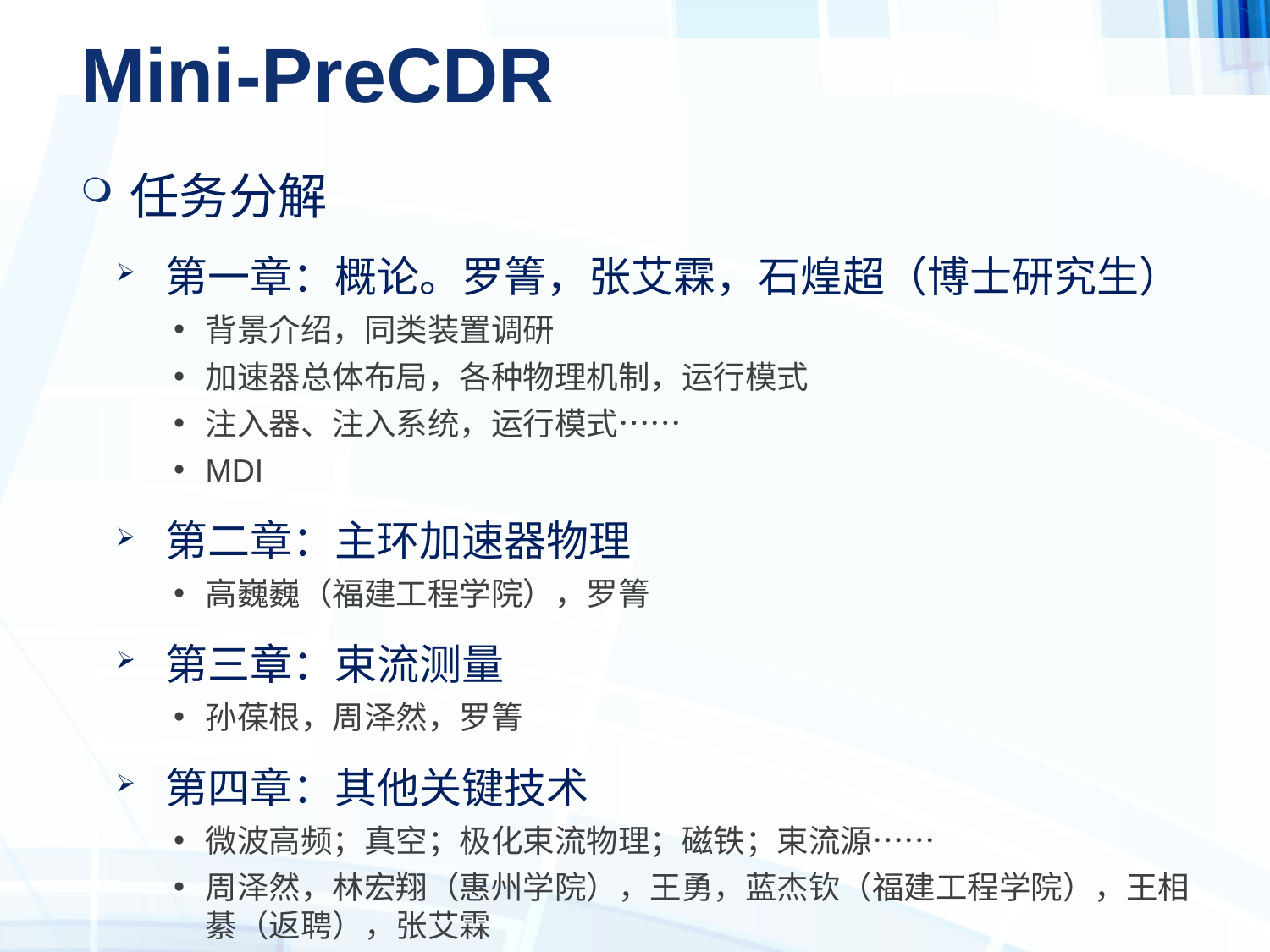

# Mini-PreCDR
任务分解
第一章：概论。罗箐，张艾霖，石煌超（博士研究生）
背景介绍，同类装置调研
加速器总体布局，各种物理机制，运行模式
注入器、注入系统，运行模式……
MDI
第二章：主环加速器物理
高巍巍（福建工程学院），罗箐
第三章：束流测量
孙葆根，周泽然，罗箐
第四章：其他关键技术
微波高频；真空；极化束流物理；磁铁；束流源……
周泽然，林宏翔（惠州学院），王勇，蓝杰钦（福建工程学院），王相綦（返聘），张艾霖